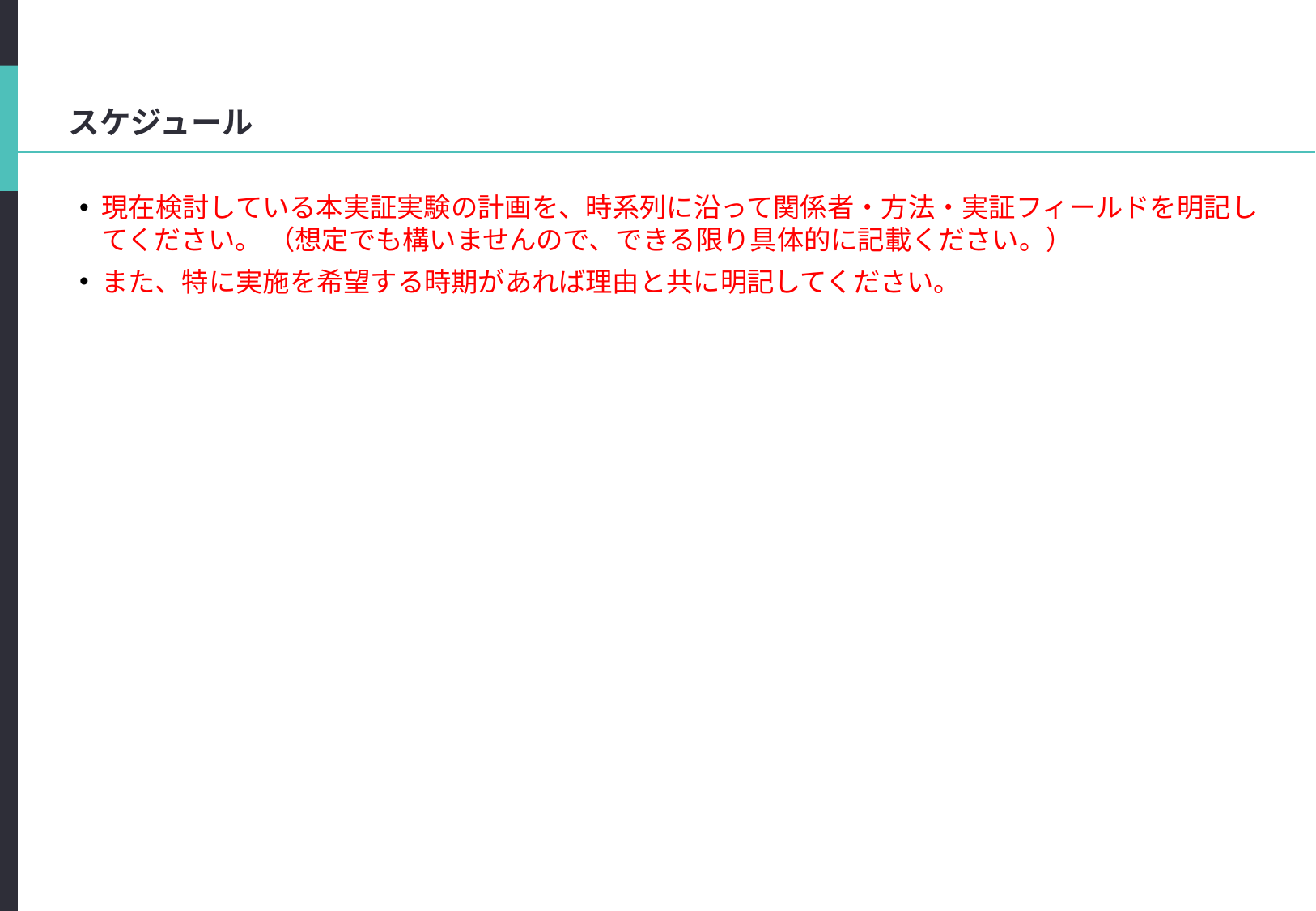

#

スケジュール
現在検討している本実証実験の計画を、時系列に沿って関係者・方法・実証フィールドを明記してください。 （想定でも構いませんので、できる限り具体的に記載ください。）
また、特に実施を希望する時期があれば理由と共に明記してください。